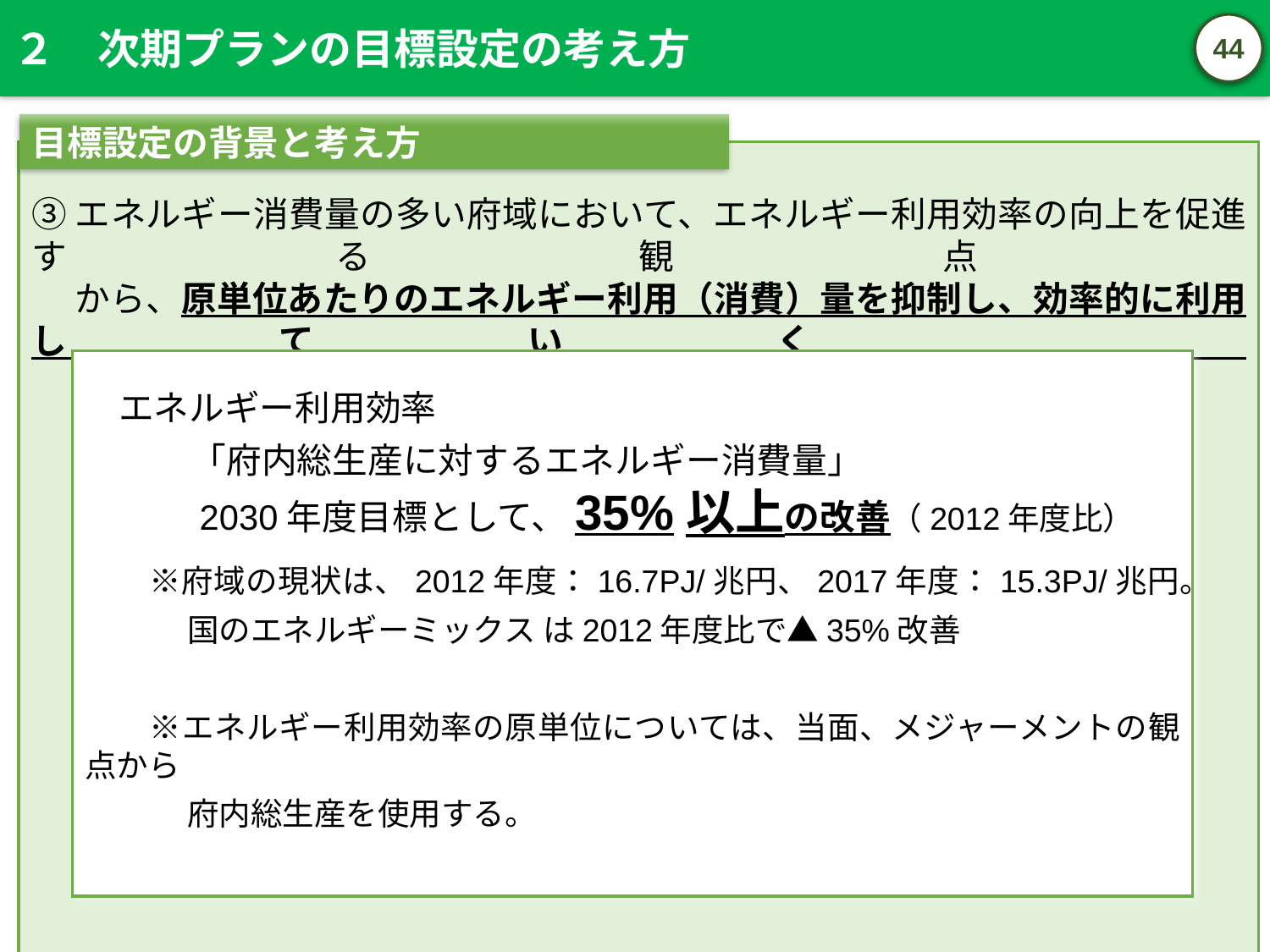

２　次期プランの目標設定の考え方
44
目標設定の背景と考え方
③エネルギー消費量の多い府域において、エネルギー利用効率の向上を促進する観点
 　から、原単位あたりのエネルギー利用（消費）量を抑制し、効率的に利用していく
　 ことが重要。

　エネルギー利用効率
　　　「府内総生産に対するエネルギー消費量」
　　　2030年度目標として、35%以上の改善（2012年度比）
　　※府域の現状は、2012年度：16.7PJ/兆円、2017年度：15.3PJ/兆円。
　　　 国のエネルギーミックス は2012年度比で▲35%改善

　　※エネルギー利用効率の原単位については、当面、メジャーメントの観点から
　　　 府内総生産を使用する。